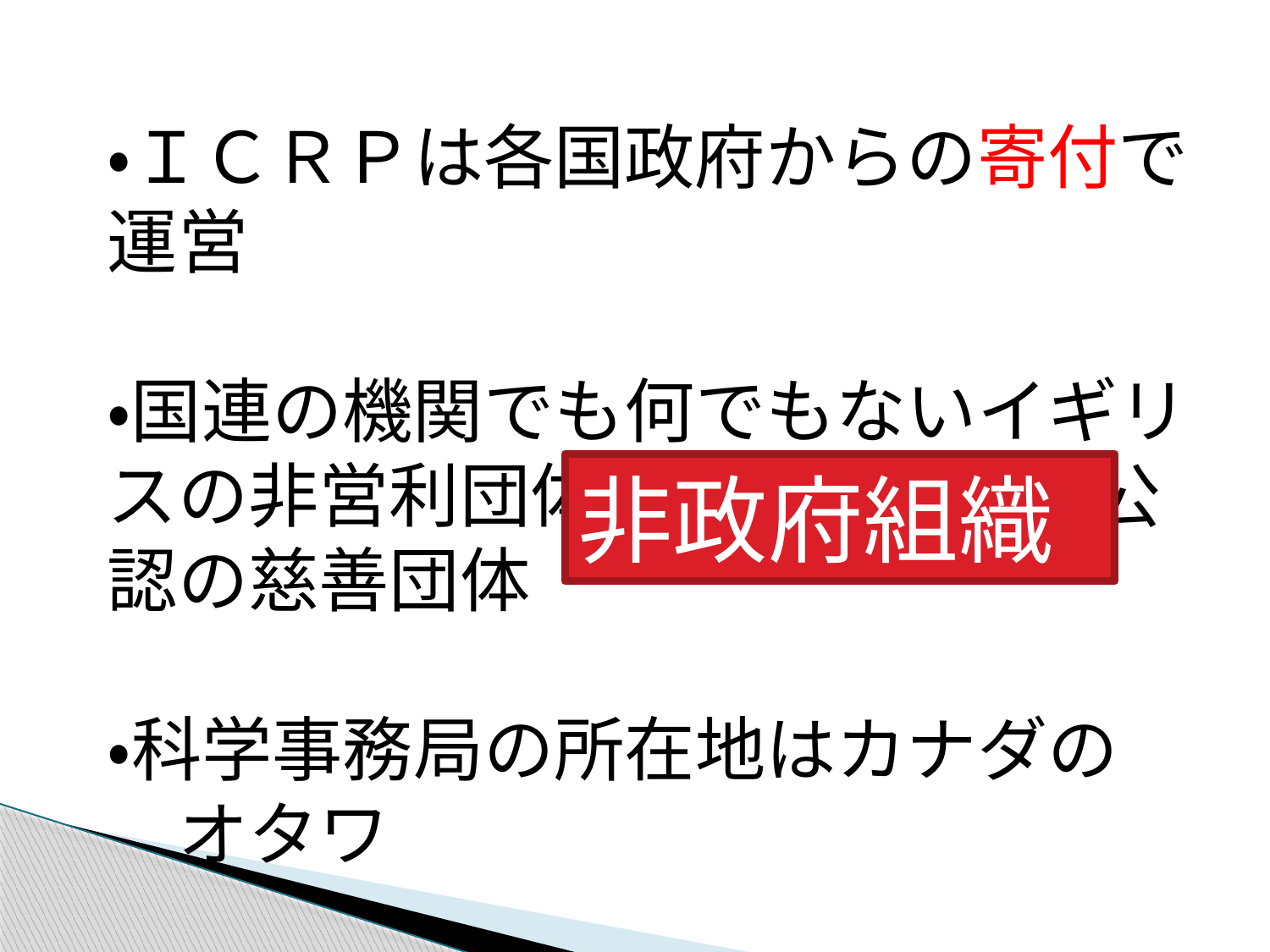

・ＩＣＲＰは各国政府からの寄付で運営

・国連の機関でも何でもないイギリスの非営利団体（NPO)として公認の慈善団体

・科学事務局の所在地はカナダの
　オタワ
非政府組織